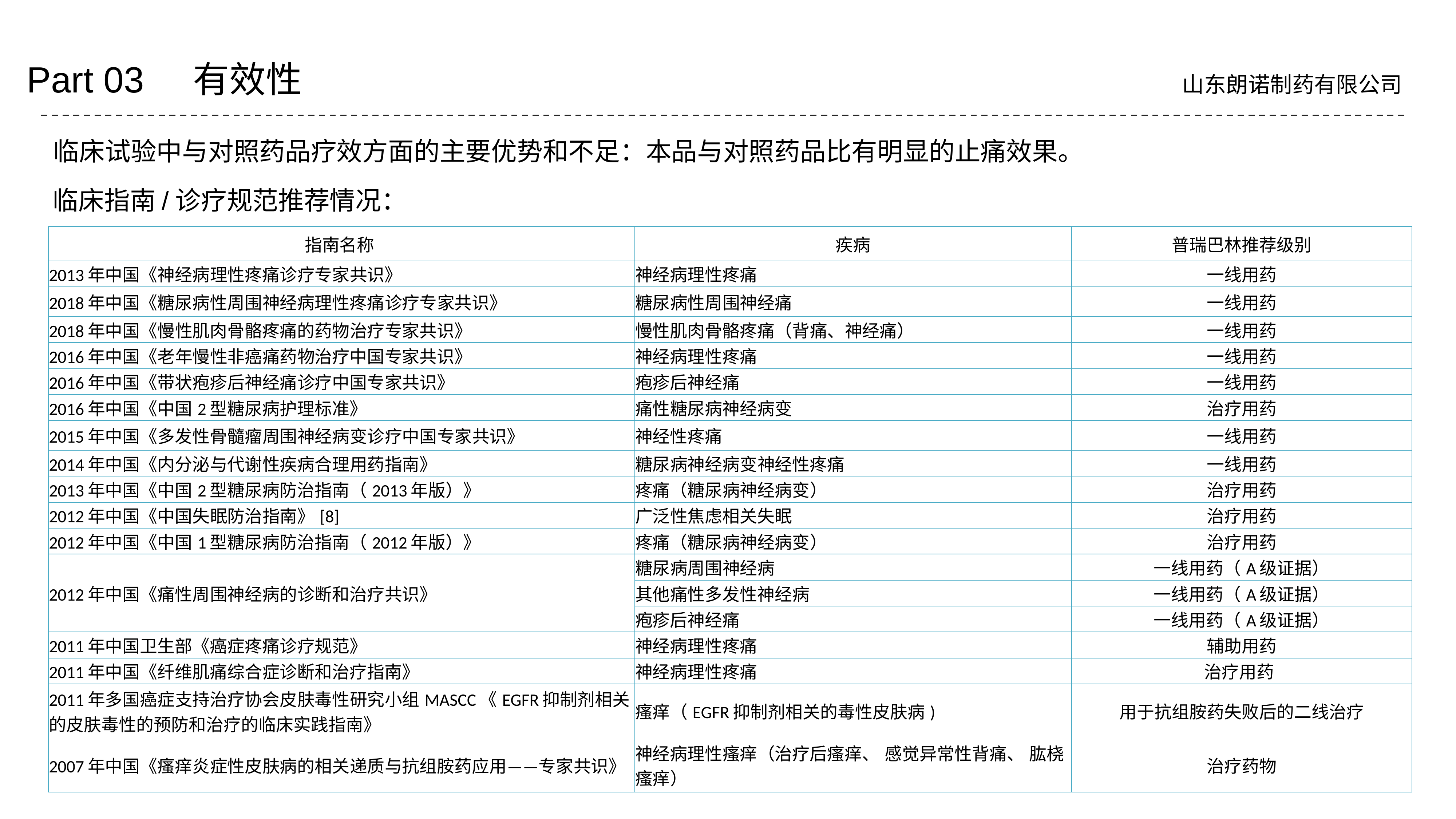

Part 03    有效性
山东朗诺制药有限公司

临床试验中与对照药品疗效方面的主要优势和不足：本品与对照药品比有明显的止痛效果。
临床指南/诊疗规范推荐情况：
| 指南名称 | 疾病 | 普瑞巴林推荐级别 |
| --- | --- | --- |
| 2013年中国《神经病理性疼痛诊疗专家共识》 | 神经病理性疼痛 | 一线用药 |
| 2018年中国《糖尿病性周围神经病理性疼痛诊疗专家共识》 | 糖尿病性周围神经痛 | 一线用药 |
| 2018年中国《慢性肌肉骨骼疼痛的药物治疗专家共识》 | 慢性肌肉骨骼疼痛（背痛、神经痛） | 一线用药 |
| 2016年中国《老年慢性非癌痛药物治疗中国专家共识》 | 神经病理性疼痛 | 一线用药 |
| 2016年中国《带状疱疹后神经痛诊疗中国专家共识》 | 疱疹后神经痛 | 一线用药 |
| 2016年中国《中国2型糖尿病护理标准》 | 痛性糖尿病神经病变 | 治疗用药 |
| 2015年中国《多发性骨髓瘤周围神经病变诊疗中国专家共识》 | 神经性疼痛 | 一线用药 |
| 2014年中国《内分泌与代谢性疾病合理用药指南》 | 糖尿病神经病变神经性疼痛 | 一线用药 |
| 2013年中国《中国2型糖尿病防治指南（2013年版）》 | 疼痛（糖尿病神经病变） | 治疗用药 |
| 2012年中国《中国失眠防治指南》[8] | 广泛性焦虑相关失眠 | 治疗用药 |
| 2012年中国《中国1型糖尿病防治指南（2012年版）》 | 疼痛（糖尿病神经病变） | 治疗用药 |
| 2012年中国《痛性周围神经病的诊断和治疗共识》 | 糖尿病周围神经病 | 一线用药（A级证据） |
|  | 其他痛性多发性神经病 | 一线用药（A级证据） |
|  | 疱疹后神经痛 | 一线用药（A级证据） |
| 2011年中国卫生部《癌症疼痛诊疗规范》 | 神经病理性疼痛 | 辅助用药 |
| 2011年中国《纤维肌痛综合症诊断和治疗指南》 | 神经病理性疼痛 | 治疗用药 |
| 2011年多国癌症支持治疗协会皮肤毒性研究小组MASCC《EGFR抑制剂相关的皮肤毒性的预防和治疗的临床实践指南》 | 瘙痒（EGFR抑制剂相关的毒性皮肤病) | 用于抗组胺药失败后的二线治疗 |
| 2007年中国《瘙痒炎症性皮肤病的相关递质与抗组胺药应用——专家共识》 | 神经病理性瘙痒（治疗后瘙痒、 感觉异常性背痛、 肱桡瘙痒） | 治疗药物 |